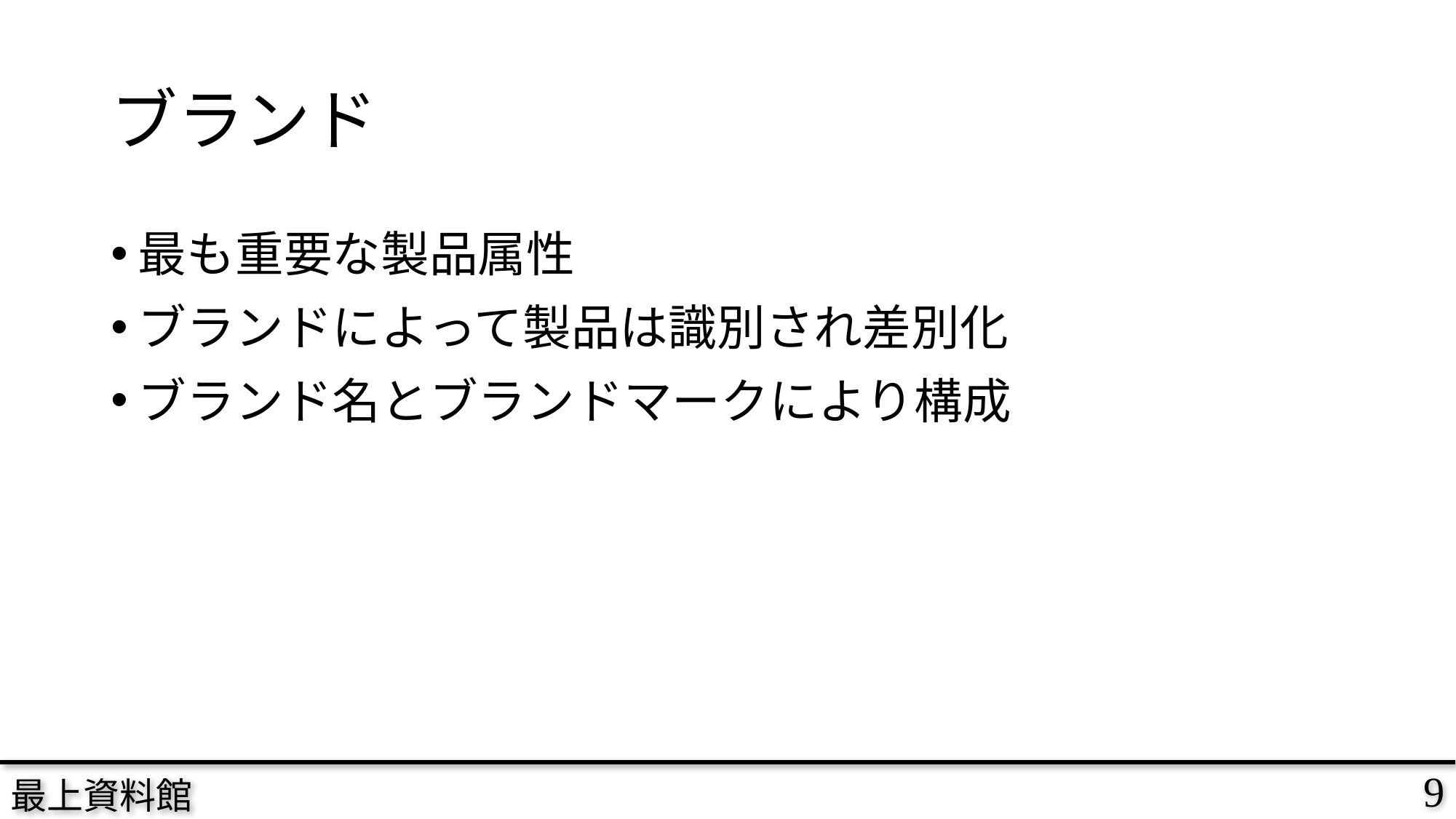

# ブランド
最も重要な製品属性
ブランドによって製品は識別され差別化
ブランド名とブランドマークにより構成